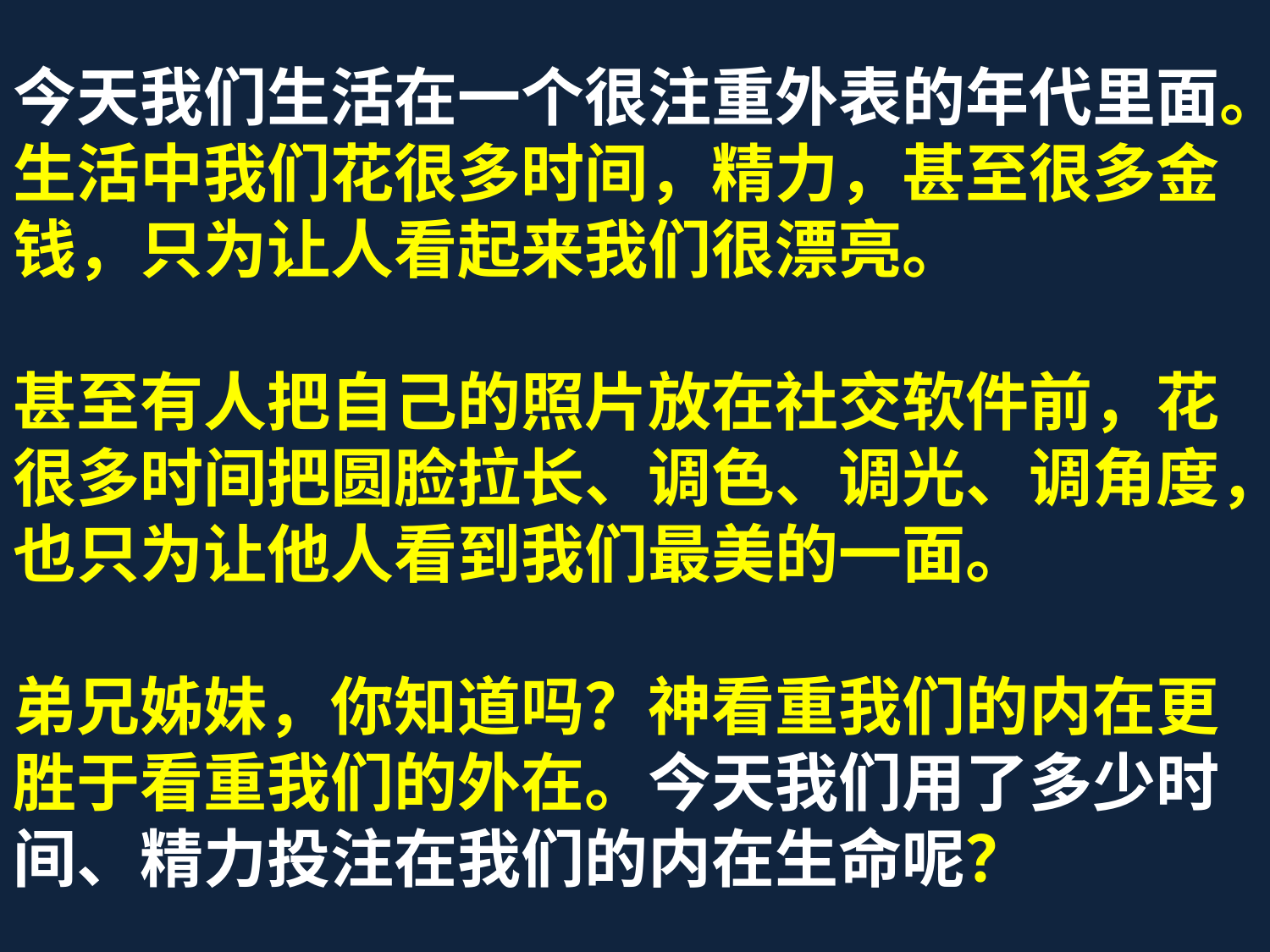

今天我们生活在一个很注重外表的年代里面。生活中我们花很多时间，精力，甚至很多金钱，只为让人看起来我们很漂亮。
甚至有人把自己的照片放在社交软件前，花很多时间把圆脸拉长、调色、调光、调角度，也只为让他人看到我们最美的一面。
弟兄姊妹，你知道吗？神看重我们的内在更胜于看重我们的外在。今天我们用了多少时间、精力投注在我们的内在生命呢？